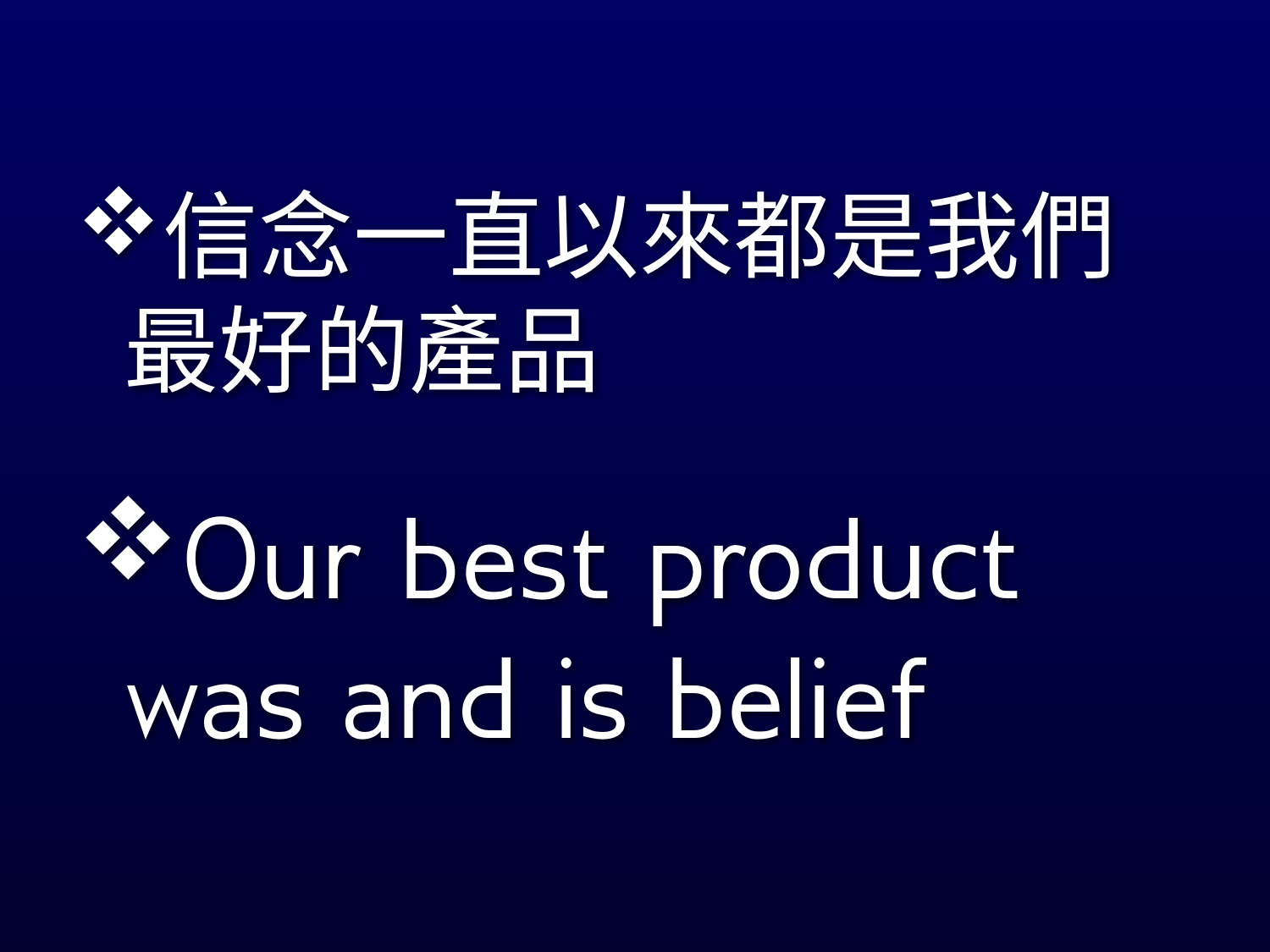

#
信念一直以來都是我們最好的產品
Our best product was and is belief